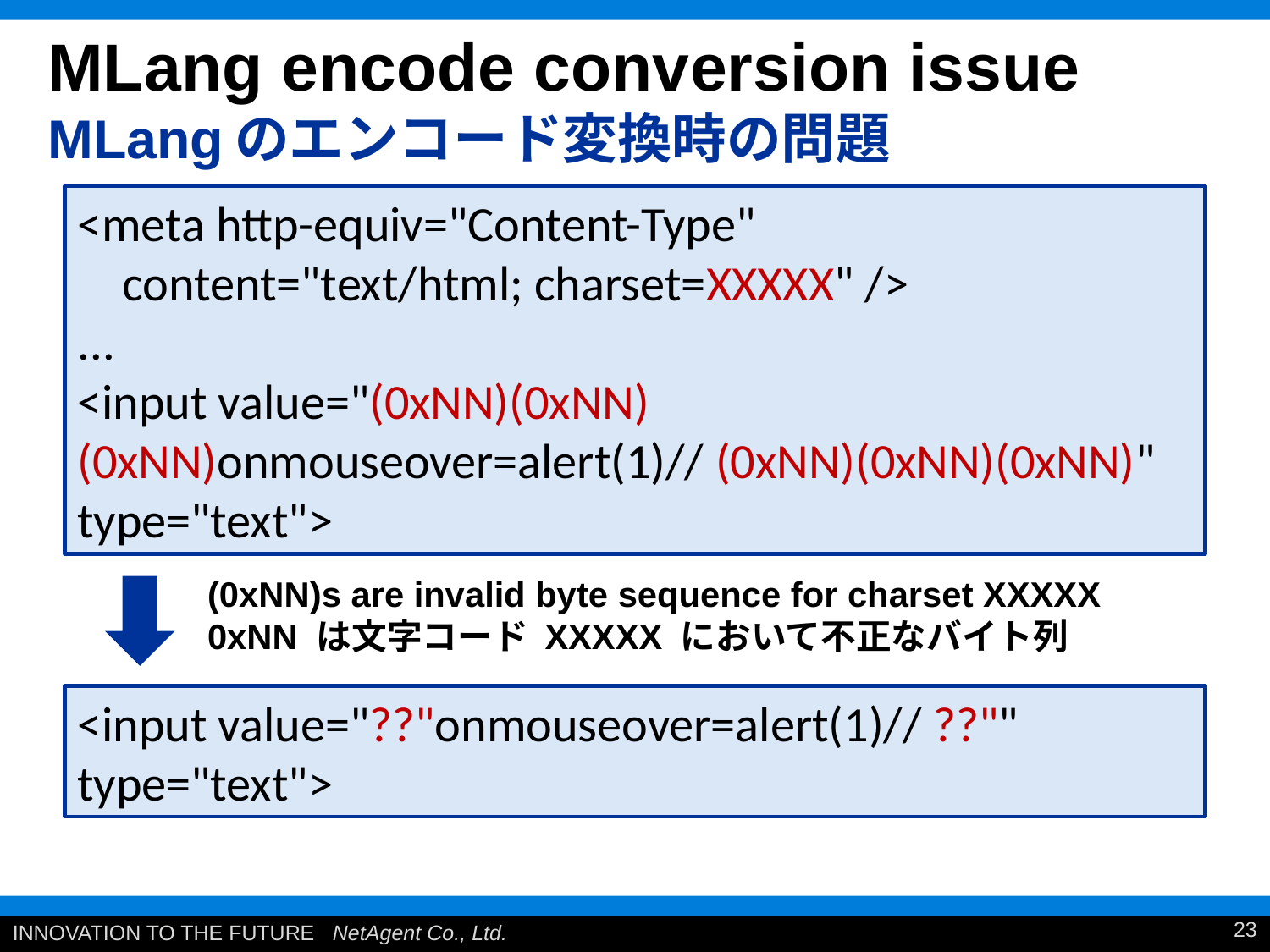

# MLang encode conversion issue MLangのエンコード変換時の問題
<meta http-equiv="Content-Type"
    content="text/html; charset=XXXXX" />
...
<input value="(0xNN)(0xNN)(0xNN)onmouseover=alert(1)// (0xNN)(0xNN)(0xNN)" type="text">
(0xNN)s are invalid byte sequence for charset XXXXX
0xNN は文字コード XXXXX において不正なバイト列

<input value="??"onmouseover=alert(1)// ??"" type="text">
23